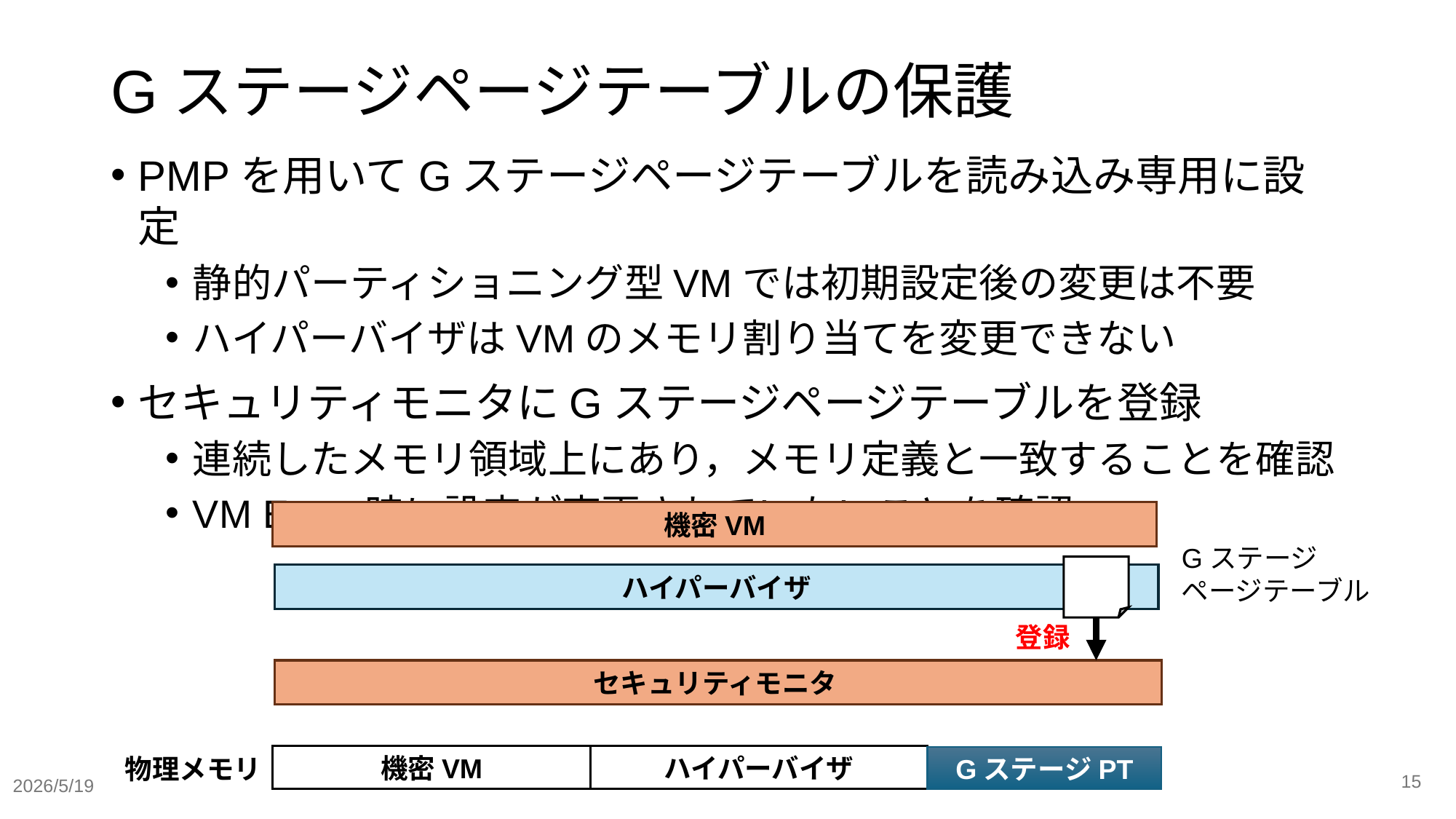

# Gステージページテーブルの保護
PMPを用いてGステージページテーブルを読み込み専用に設定
静的パーティショニング型VMでは初期設定後の変更は不要
ハイパーバイザはVMのメモリ割り当てを変更できない
セキュリティモニタにGステージページテーブルを登録
連続したメモリ領域上にあり，メモリ定義と一致することを確認
VM Entry時に設定が変更されていないことを確認
機密VM
ハイパーバイザ
セキュリティモニタ
Gステージ
ページテーブル

登録
機密VM
ハイパーバイザ
物理メモリ
GステージPT
15
2026/5/19